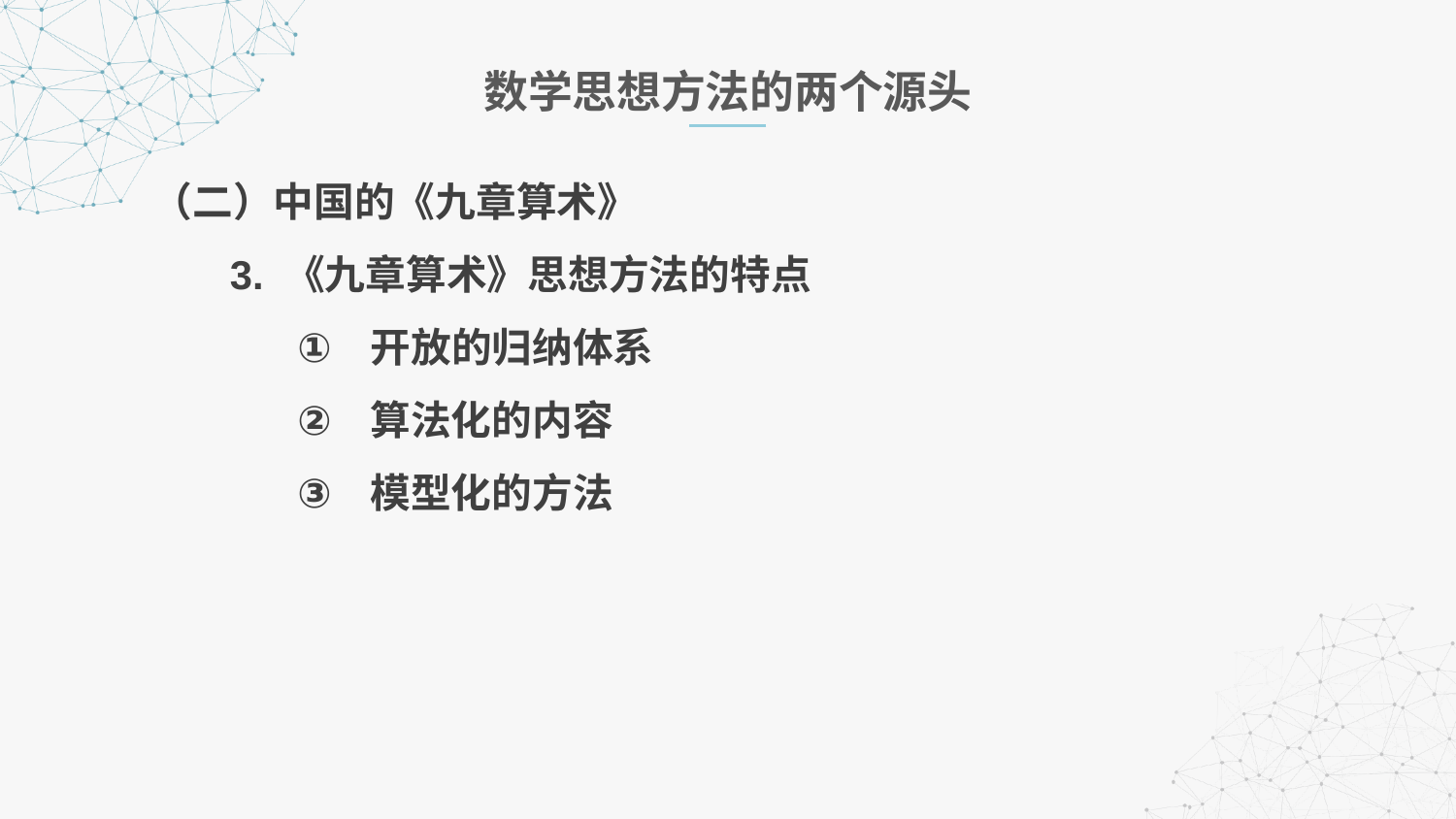

数学思想方法的两个源头
（二）中国的《九章算术》
       3. 《九章算术》思想方法的特点
开放的归纳体系
算法化的内容
模型化的方法